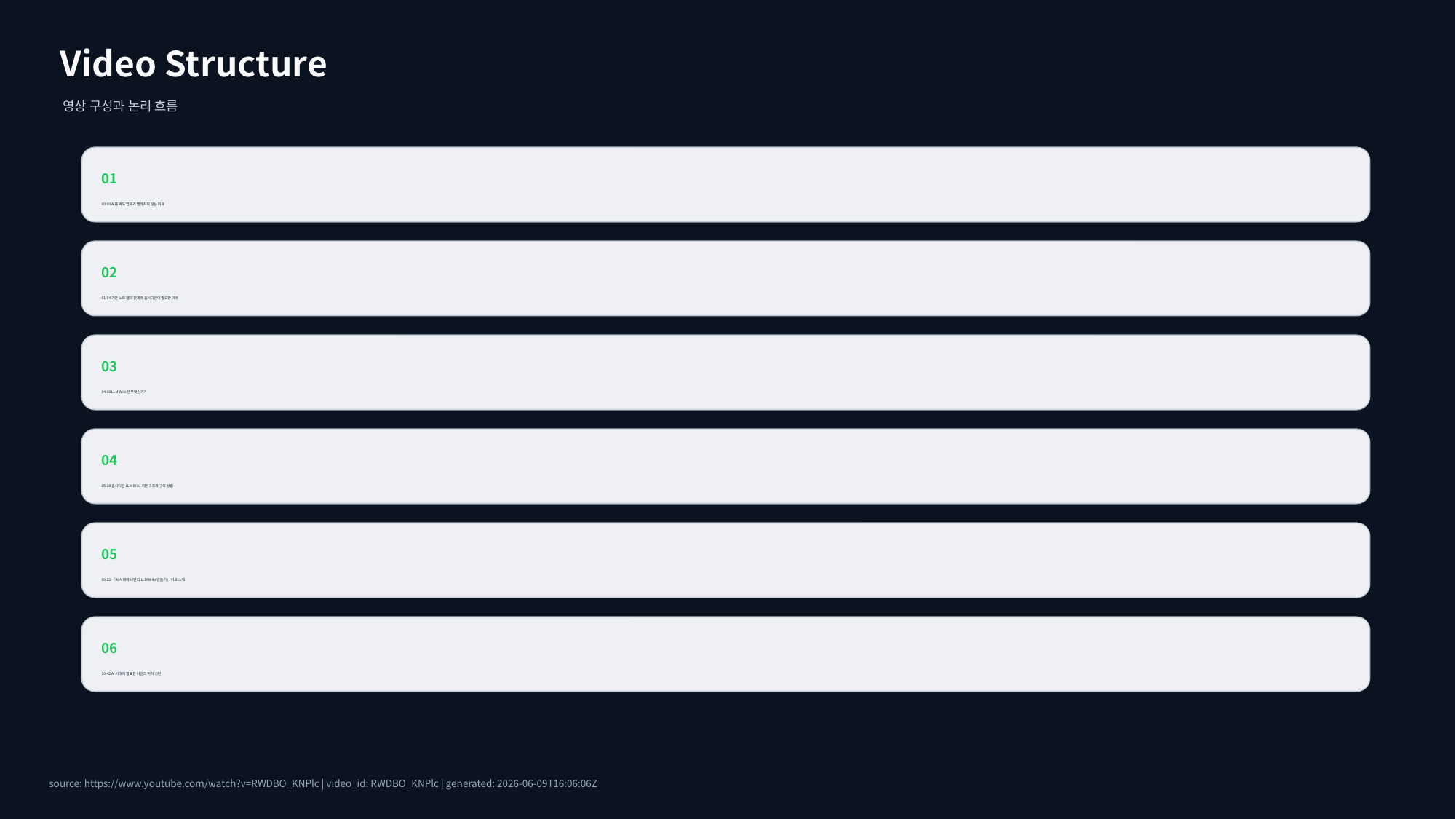

Video Structure
영상 구성과 논리 흐름

01
00:00 AI를 써도 업무가 빨라지지 않는 이유

02
01:54 기존 노트 앱의 한계와 옵시디언이 필요한 이유

03
04:08 LLM Wiki란 무엇인가?

04
05:18 옵시디언 LLM Wiki 기본 구조와 구축 방법

05
09:22 『AI 시대에 나만의 LLM Wiki 만들기』 자료 소개

06
10:42 AI 시대에 필요한 나만의 지식 기반
source: https://www.youtube.com/watch?v=RWDBO_KNPlc | video_id: RWDBO_KNPlc | generated: 2026-06-09T16:06:06Z